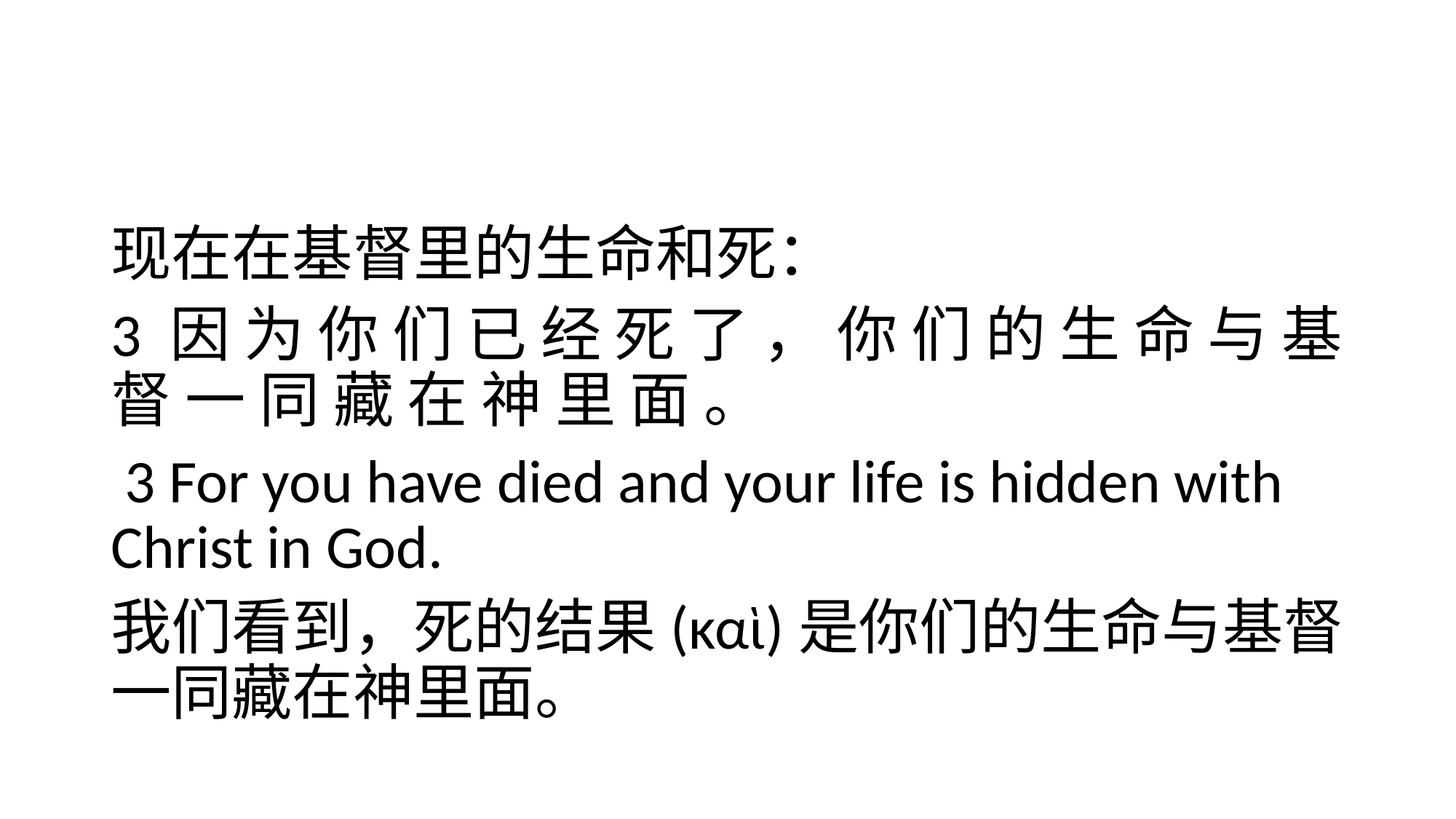

#
现在在基督里的生命和死：
3 因 为 你 们 已 经 死 了 ， 你 们 的 生 命 与 基 督 一 同 藏 在 神 里 面 。
 3 For you have died and your life is hidden with Christ in God.
我们看到，死的结果(καὶ)是你们的生命与基督一同藏在神里面。